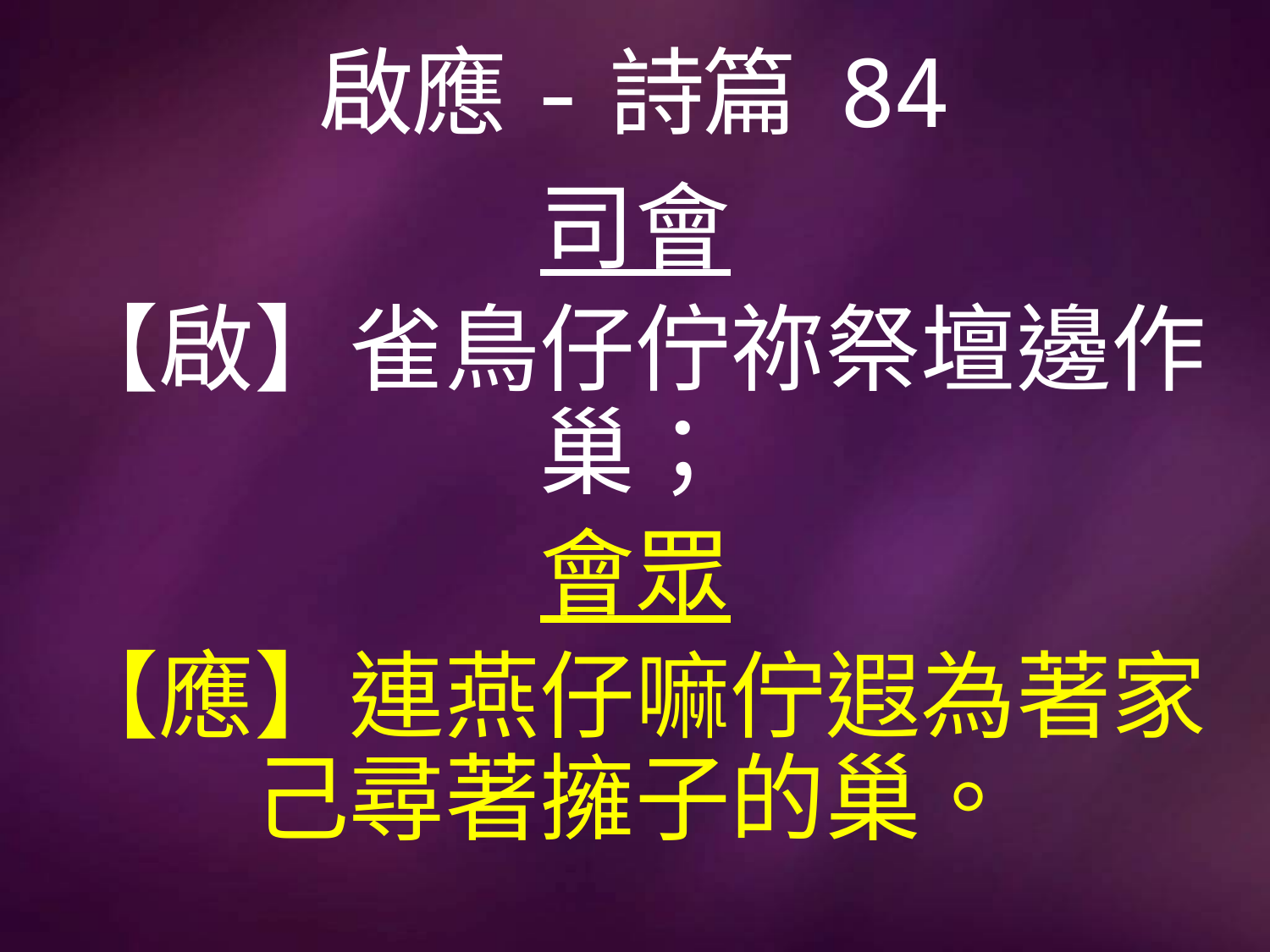

# 啟應-詩篇 84
司會
【啟】雀鳥仔佇祢祭壇邊作巢；
會眾
【應】連燕仔嘛佇遐為著家己尋著擁子的巢。